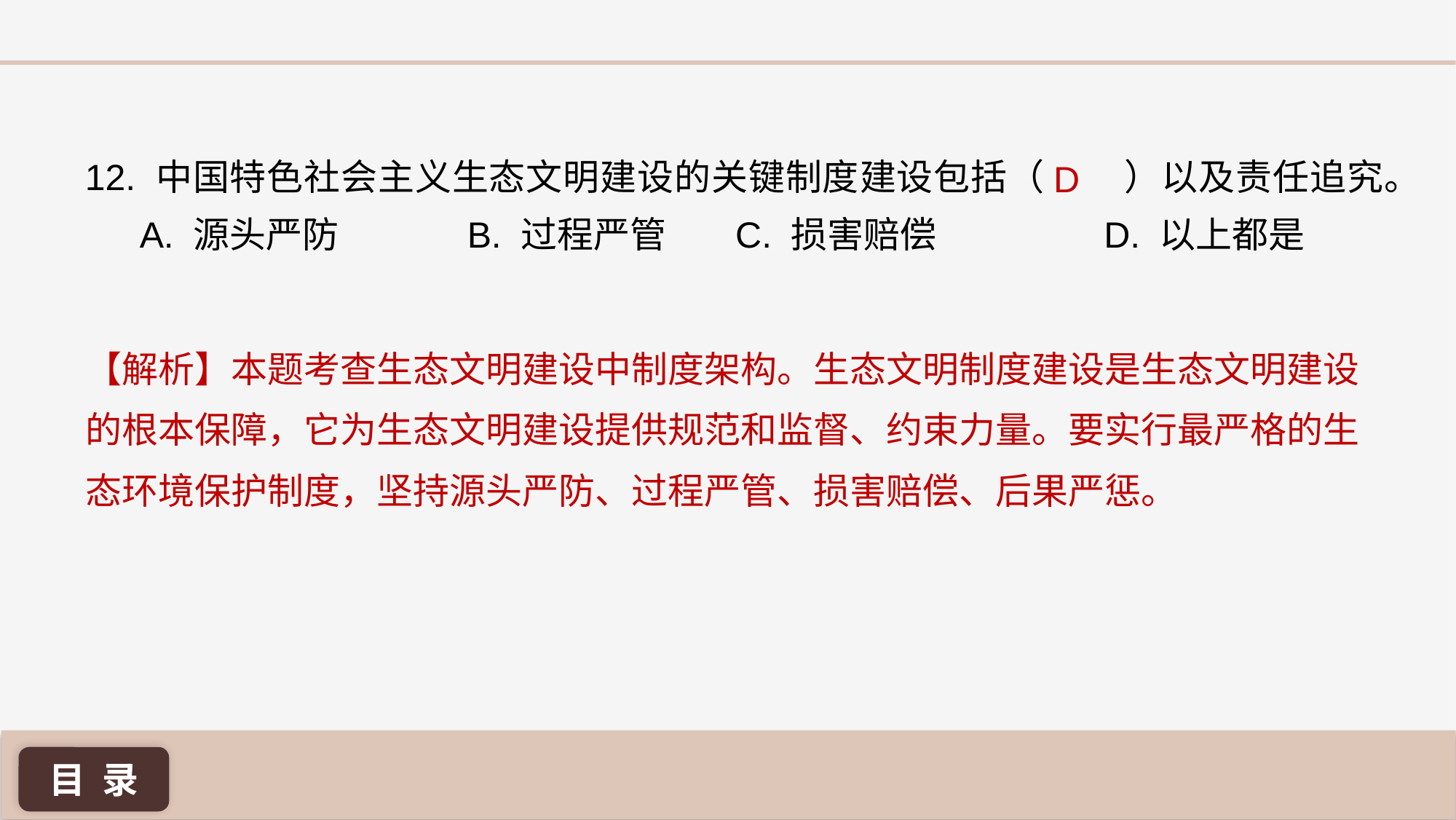

D
12. 中国特色社会主义生态文明建设的关键制度建设包括（         ）以及责任追究。
A. 源头严防 		B. 过程严管	     C. 损害赔偿	          D. 以上都是
【解析】本题考查生态文明建设中制度架构。生态文明制度建设是生态文明建设的根本保障，它为生态文明建设提供规范和监督、约束力量。要实行最严格的生态环境保护制度，坚持源头严防、过程严管、损害赔偿、后果严惩。